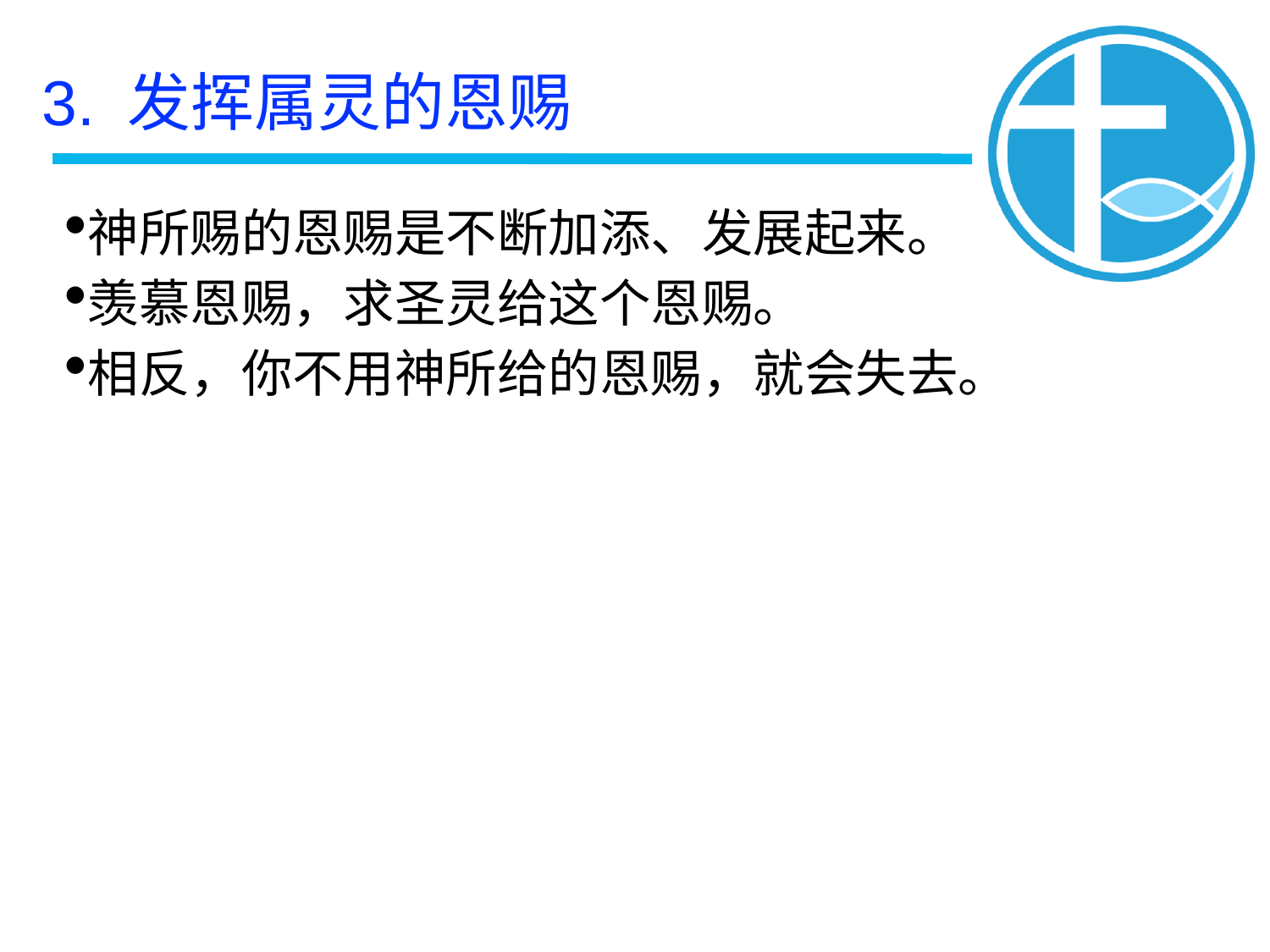

3. 发挥属灵的恩赐
神所赐的恩赐是不断加添、发展起来。
羡慕恩赐，求圣灵给这个恩赐。
相反，你不用神所给的恩赐，就会失去。